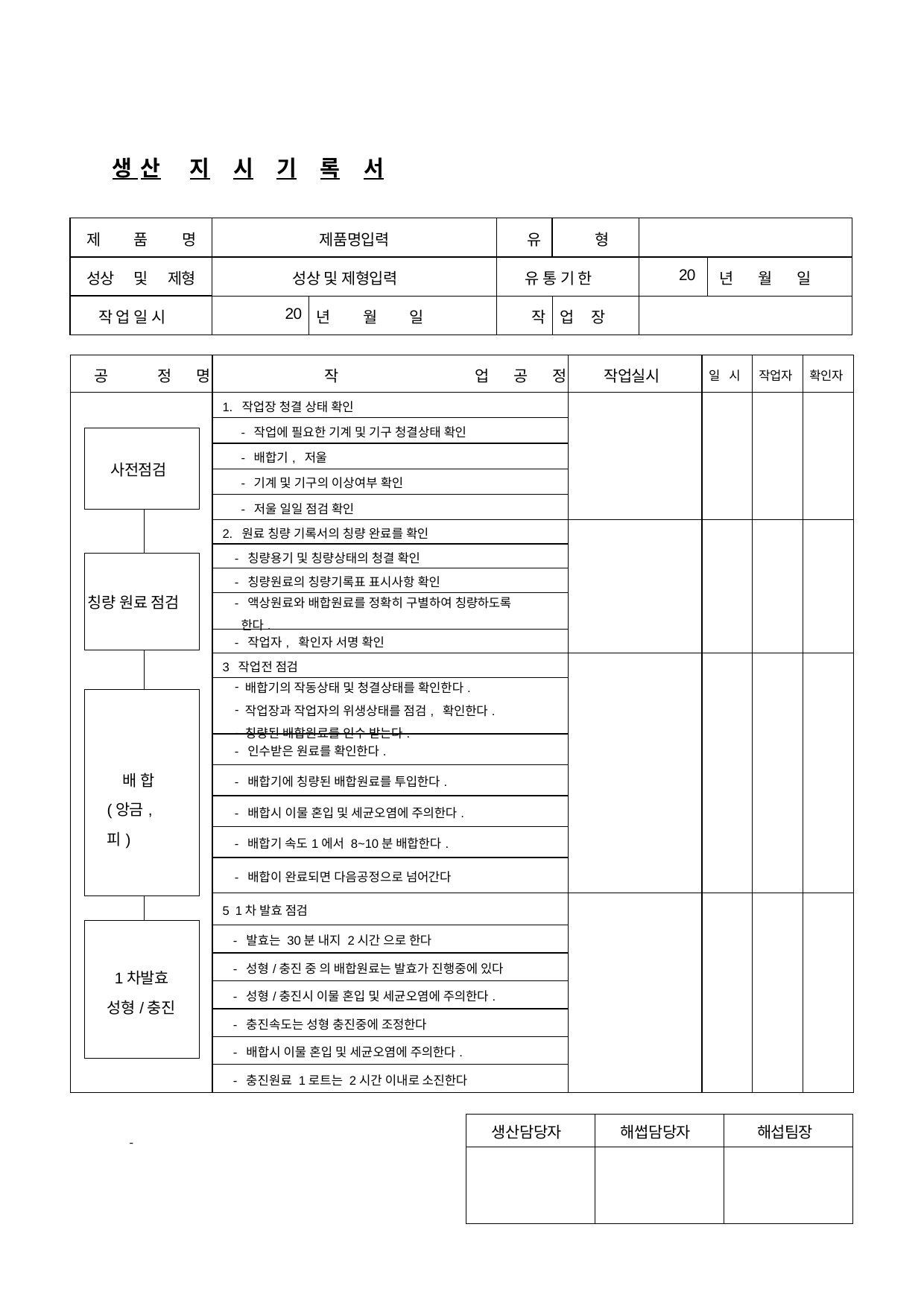

생 산	지	시	기	록	서
| 제 | 품 | 명 | 제품명입력 |  |  |  | 유 |  | 형 |  |  |  |  |
| --- | --- | --- | --- | --- | --- | --- | --- | --- | --- | --- | --- | --- | --- |
| 성상 | 및 | 제형 | 성상 및 제형입력 |  |  |  | 유 통 기 한 |  |  | 20 | 년 | 월 | 일 |
| 작 업 일 시 |  |  | 20 | 년 | 월 | 일 | 작 | 업 | 장 |  |  |  |  |
| 공 정 명 | 작 업 공 정 | 작업실시 | 일 시 | 작업자 | 확인자 |
| --- | --- | --- | --- | --- | --- |
|  | 1. 작업장 청결 상태 확인 |  |  |  |  |
|  | - 작업에 필요한 기계 및 기구 청결상태 확인 |  |  |  |  |
|  | - 배합기, 저울 |  |  |  |  |
|  | - 기계 및 기구의 이상여부 확인 |  |  |  |  |
|  | - 저울 일일 점검 확인 |  |  |  |  |
|  | 2. 원료 칭량 기록서의 칭량 완료를 확인 |  |  |  |  |
|  | - 칭량용기 및 칭량상태의 청결 확인 |  |  |  |  |
|  | - 칭량원료의 칭량기록표 표시사항 확인 |  |  |  |  |
|  | - 액상원료와 배합원료를 정확히 구별하여 칭량하도록 한다. |  |  |  |  |
|  | - 작업자, 확인자 서명 확인 |  |  |  |  |
|  | 3 작업전 점검 |  |  |  |  |
|  | 배합기의 작동상태 및 청결상태를 확인한다. 작업장과 작업자의 위생상태를 점검, 확인한다. 칭량된 배합원료를 인수 받는다. |  |  |  |  |
|  | - 인수받은 원료를 확인한다. |  |  |  |  |
|  | - 배합기에 칭량된 배합원료를 투입한다. |  |  |  |  |
|  | - 배합시 이물 혼입 및 세균오염에 주의한다. |  |  |  |  |
|  | - 배합기 속도1에서 8~10분 배합한다. |  |  |  |  |
|  | - 배합이 완료되면 다음공정으로 넘어간다 |  |  |  |  |
|  | 5 1차 발효 점검 |  |  |  |  |
|  | - 발효는 30분 내지 2시간 으로 한다 |  |  |  |  |
|  | - 성형/충진 중 의 배합원료는 발효가 진행중에 있다 |  |  |  |  |
|  | - 성형/충진시 이물 혼입 및 세균오염에 주의한다. |  |  |  |  |
|  | - 충진속도는 성형 충진중에 조정한다 |  |  |  |  |
|  | - 배합시 이물 혼입 및 세균오염에 주의한다. |  |  |  |  |
|  | - 충진원료 1로트는 2시간 이내로 소진한다 |  |  |  |  |
| 사전점검 |  |
| --- | --- |
|  |  |
| 칭량 원료 점검 |  |
|  |  |
| 배 합 (앙금,피) |  |
|  |  |
| 1차발효 성형/충진 |  |
| 생산담당자 | 해썹담당자 | 해섭팀장 |
| --- | --- | --- |
|  |  |  |
-